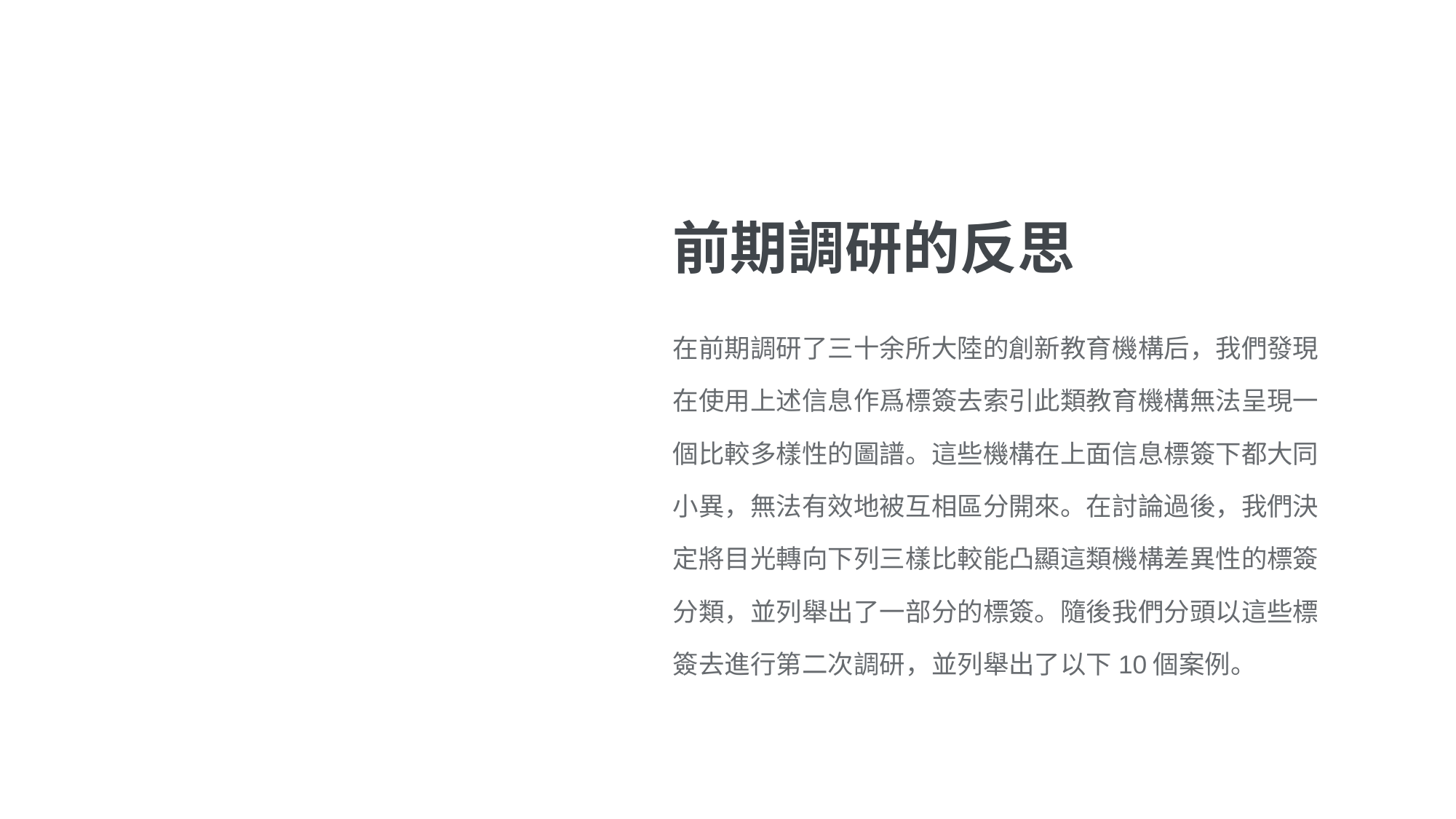

#
前期調研的反思
在前期調研了三十余所大陸的創新教育機構后，我們發現在使用上述信息作爲標簽去索引此類教育機構無法呈現一個比較多樣性的圖譜。這些機構在上面信息標簽下都大同小異，無法有效地被互相區分開來。在討論過後，我們決定將目光轉向下列三樣比較能凸顯這類機構差異性的標簽分類，並列舉出了一部分的標簽。隨後我們分頭以這些標簽去進行第二次調研，並列舉出了以下10個案例。